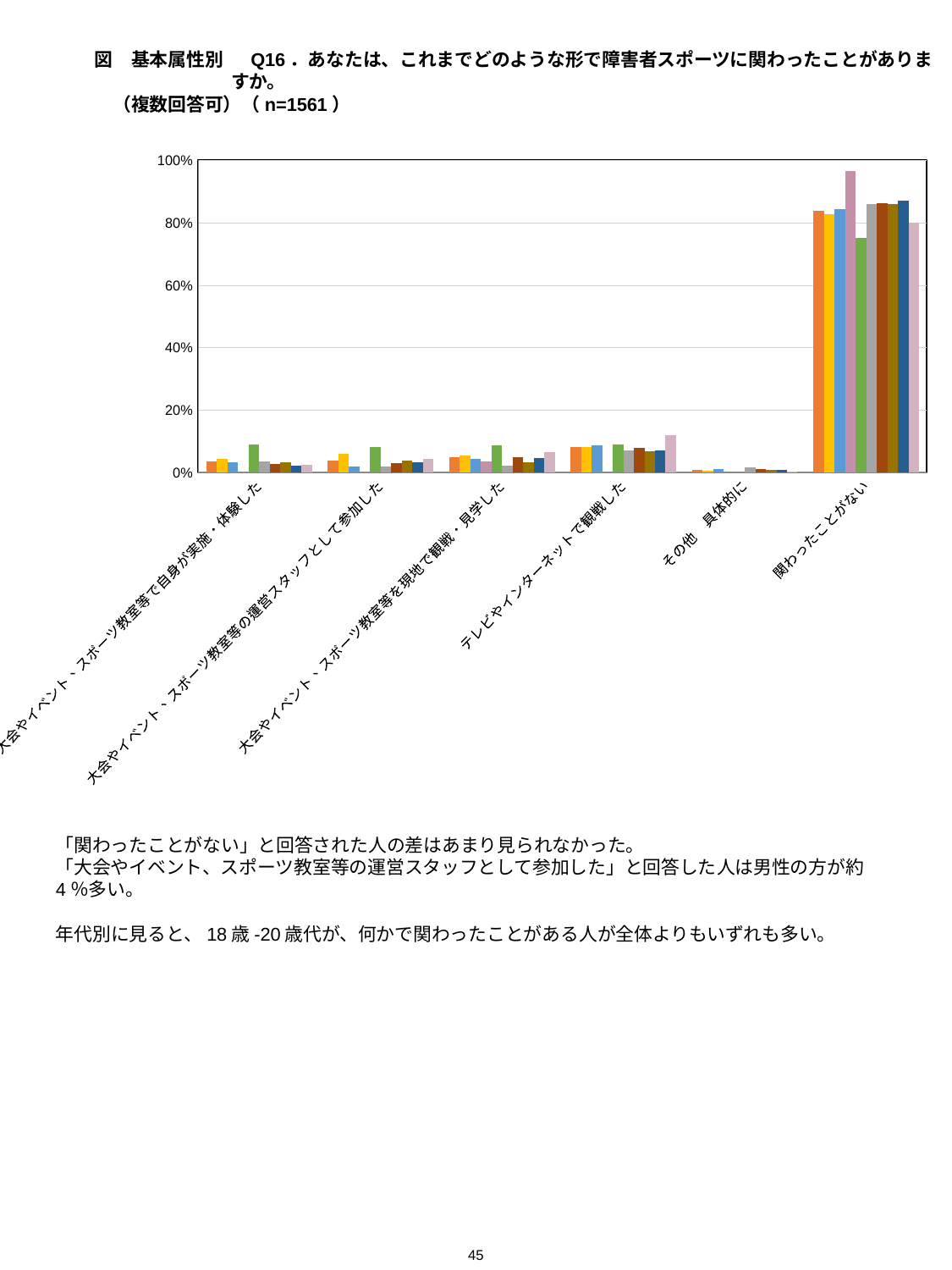

図　基本属性別　 Q16．あなたは、これまでどのような形で障害者スポーツに関わったことがありますか。
　（複数回答可）（n=1561）

### Chart

| Category | 全体(n=1561) | 男性(n=736) | 女性(n=797) | 回答しない(n=28) | 18歳 - 20代(n=210) | 30代(n=259) | 40代(n=269) | 50代(n=270) | 60代(n=279) | 70代以上(n=274) |
|---|---|---|---|---|---|---|---|---|---|---|
| 大会やイベント、スポーツ教室等で自身が実施・体験した | 3.6515054452274187 | 4.21195652173913 | 3.262233375156838 | 0.0 | 9.047619047619047 | 3.474903474903475 | 2.6022304832713754 | 3.3333333333333335 | 2.150537634408602 | 2.5547445255474455 |
| 大会やイベント、スポーツ教室等の運営スタッフとして参加した | 3.9077514413837284 | 6.114130434782609 | 2.0075282308657467 | 0.0 | 8.095238095238095 | 1.9305019305019306 | 2.9739776951672865 | 3.7037037037037037 | 3.2258064516129035 | 4.37956204379562 |
| 大会やイベント、スポーツ教室等を現地で観戦・見学した | 4.932735426008969 | 5.570652173913043 | 4.391468005018821 | 3.5714285714285716 | 8.571428571428571 | 2.316602316602317 | 4.83271375464684 | 3.3333333333333335 | 4.659498207885305 | 6.569343065693431 |
| テレビやインターネットで観戦した | 8.263933376040999 | 8.152173913043478 | 8.657465495608532 | 0.0 | 9.047619047619047 | 6.94980694980695 | 7.806691449814127 | 6.666666666666667 | 7.168458781362007 | 12.043795620437956 |
| その他　具体的に | 0.7687379884689303 | 0.5434782608695652 | 1.0037641154328734 | 0.0 | 0.0 | 1.5444015444015444 | 1.1152416356877324 | 0.7407407407407408 | 0.7168458781362007 | 0.36496350364963503 |
| 関わったことがない | 83.7283792440743 | 82.6086956521739 | 84.31618569636136 | 96.42857142857143 | 75.23809523809524 | 86.10038610038609 | 86.24535315985129 | 85.92592592592592 | 87.09677419354838 | 79.92700729927006 |
「関わったことがない」と回答された人の差はあまり見られなかった。
「大会やイベント、スポーツ教室等の運営スタッフとして参加した」と回答した人は男性の方が約4％多い。

年代別に見ると、18歳-20歳代が、何かで関わったことがある人が全体よりもいずれも多い。
45